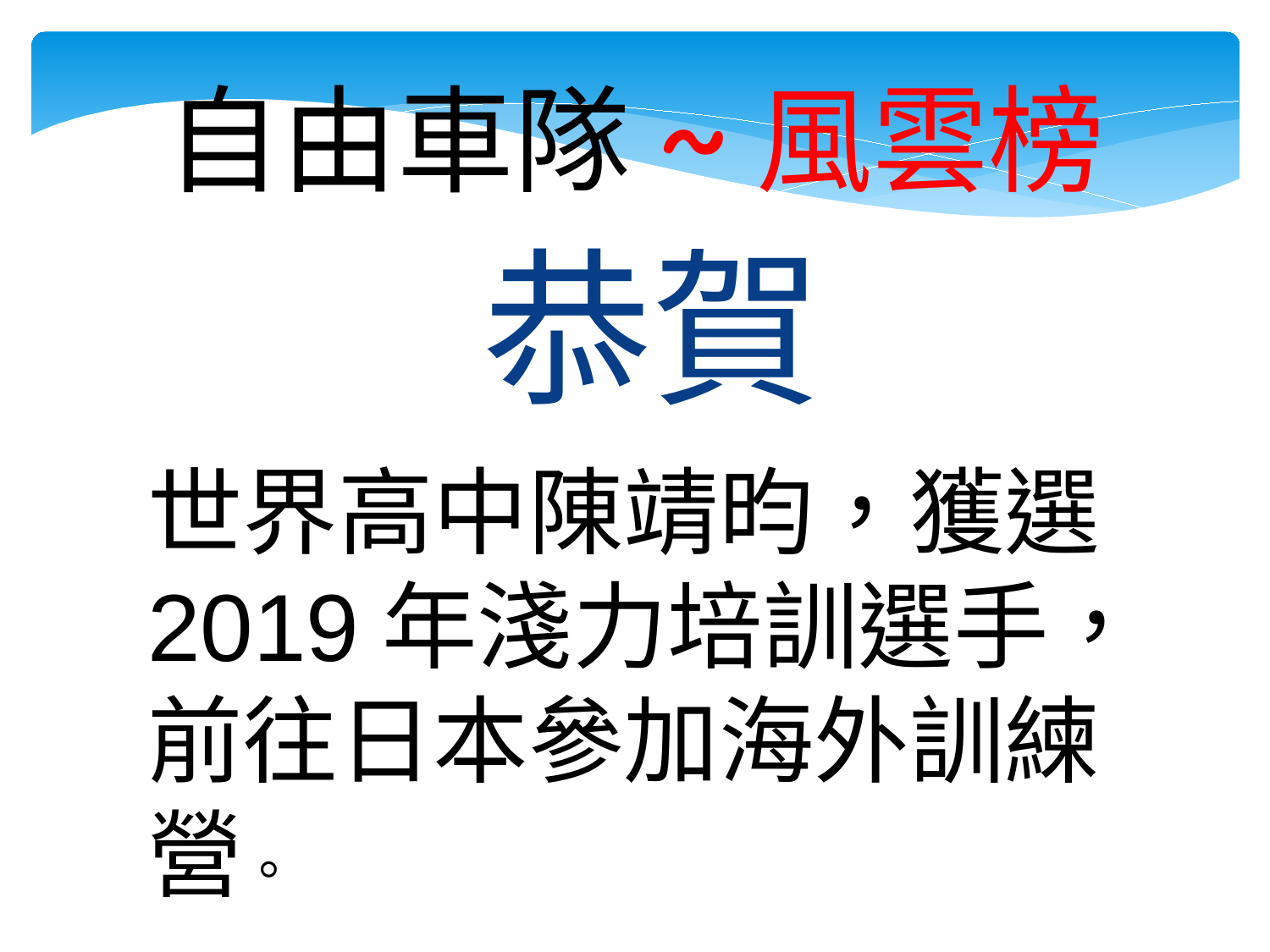

自由車隊~風雲榜
恭賀

世界高中陳靖昀，獲選2019年淺力培訓選手，前往日本參加海外訓練營。